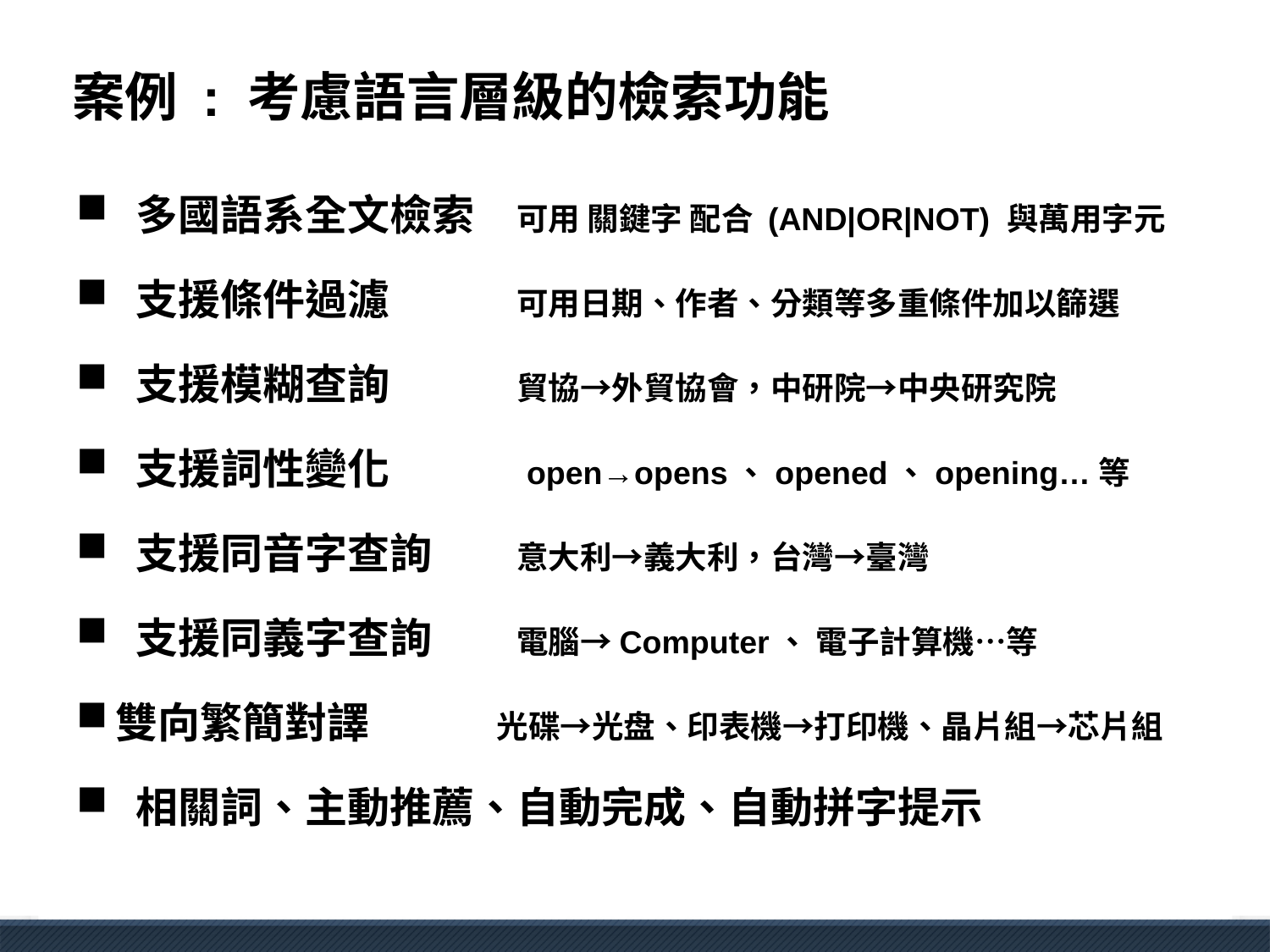

# 案例 : 考慮語言層級的檢索功能
 多國語系全文檢索　可用 關鍵字 配合 (AND|OR|NOT) 與萬用字元
 支援條件過濾　　　可用日期、作者、分類等多重條件加以篩選
 支援模糊查詢　　　貿協→外貿協會，中研院→中央研究院
 支援詞性變化　　　open→opens、opened、opening…等
 支援同音字查詢　　意大利→義大利，台灣→臺灣
 支援同義字查詢　　電腦→Computer、 電子計算機…等
雙向繁簡對譯　　　光碟→光盘、印表機→打印機、晶片組→芯片組
 相關詞、主動推薦、自動完成、自動拼字提示